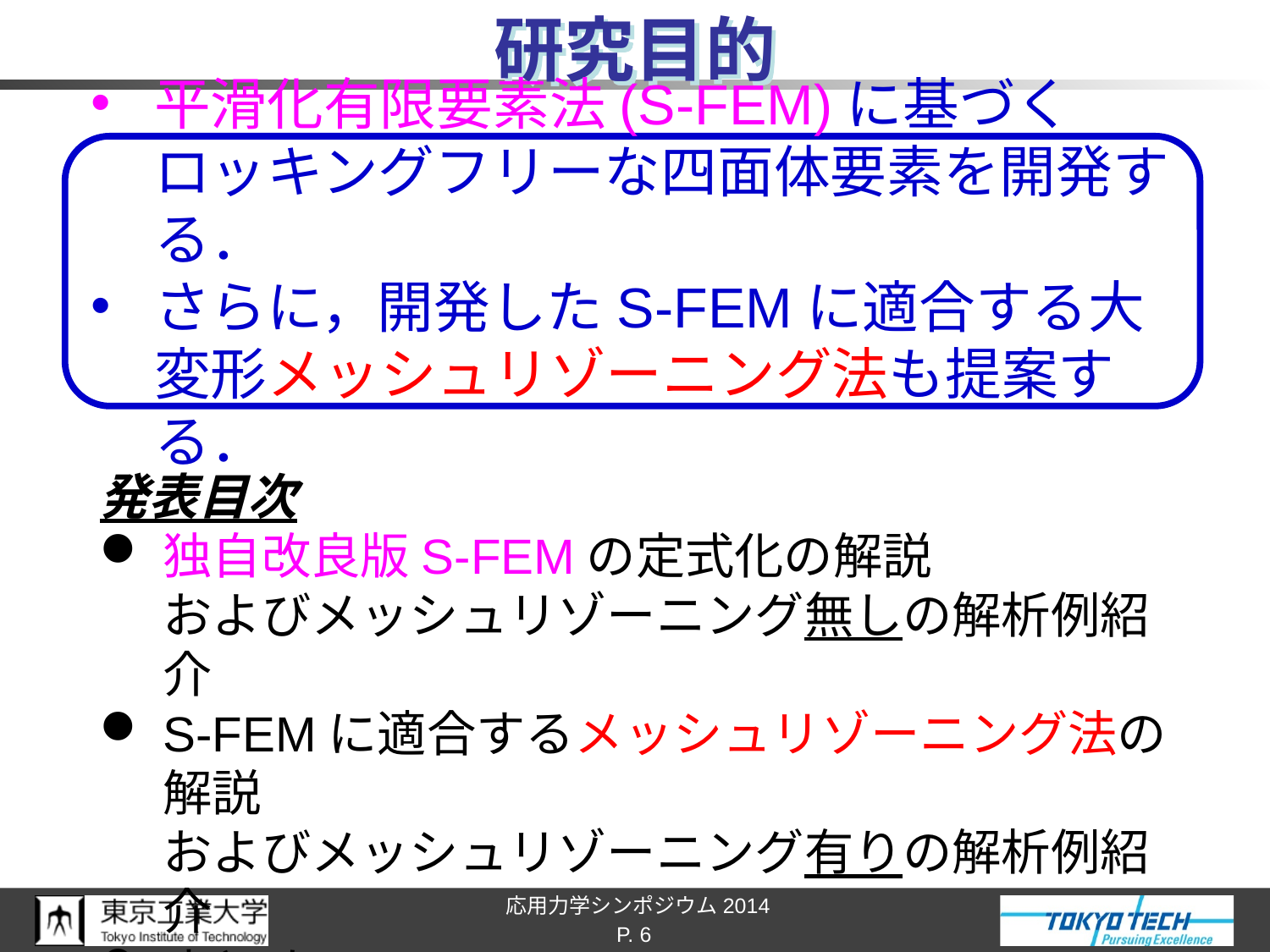

# 研究目的
平滑化有限要素法(S-FEM)に基づくロッキングフリーな四面体要素を開発する．
さらに，開発したS-FEMに適合する大変形メッシュリゾーニング法も提案する．
発表目次
独自改良版S-FEMの定式化の解説
およびメッシュリゾーニング無しの解析例紹介
S-FEMに適合するメッシュリゾーニング法の解説
およびメッシュリゾーニング有りの解析例紹介
まとめ
P. 6